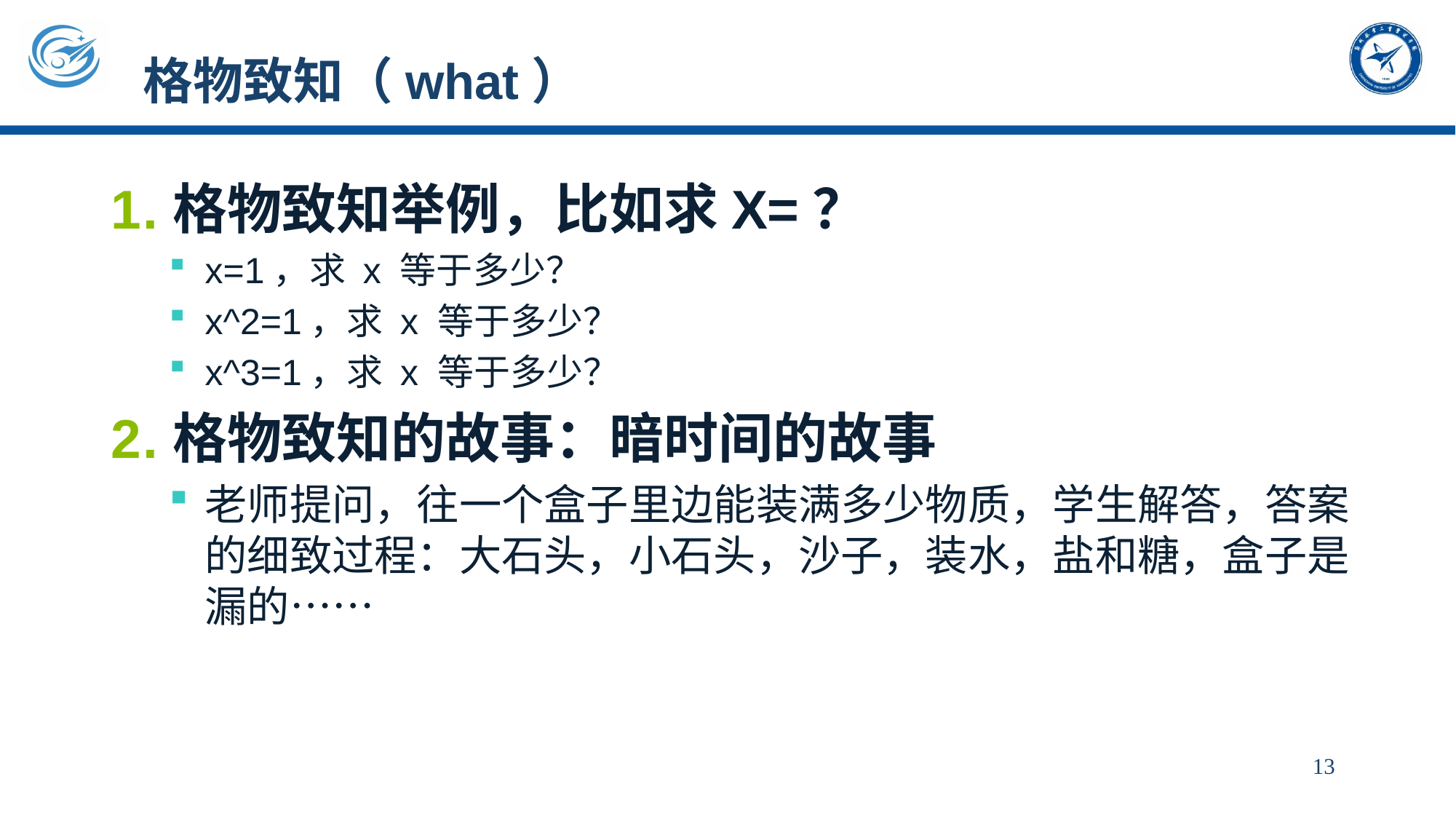

# 格物致知（what）
格物致知举例，比如求X=？
x=1，求 x 等于多少？
x^2=1，求 x 等于多少？
x^3=1，求 x 等于多少？
格物致知的故事：暗时间的故事
老师提问，往一个盒子里边能装满多少物质，学生解答，答案的细致过程：大石头，小石头，沙子，装水，盐和糖，盒子是漏的……
13